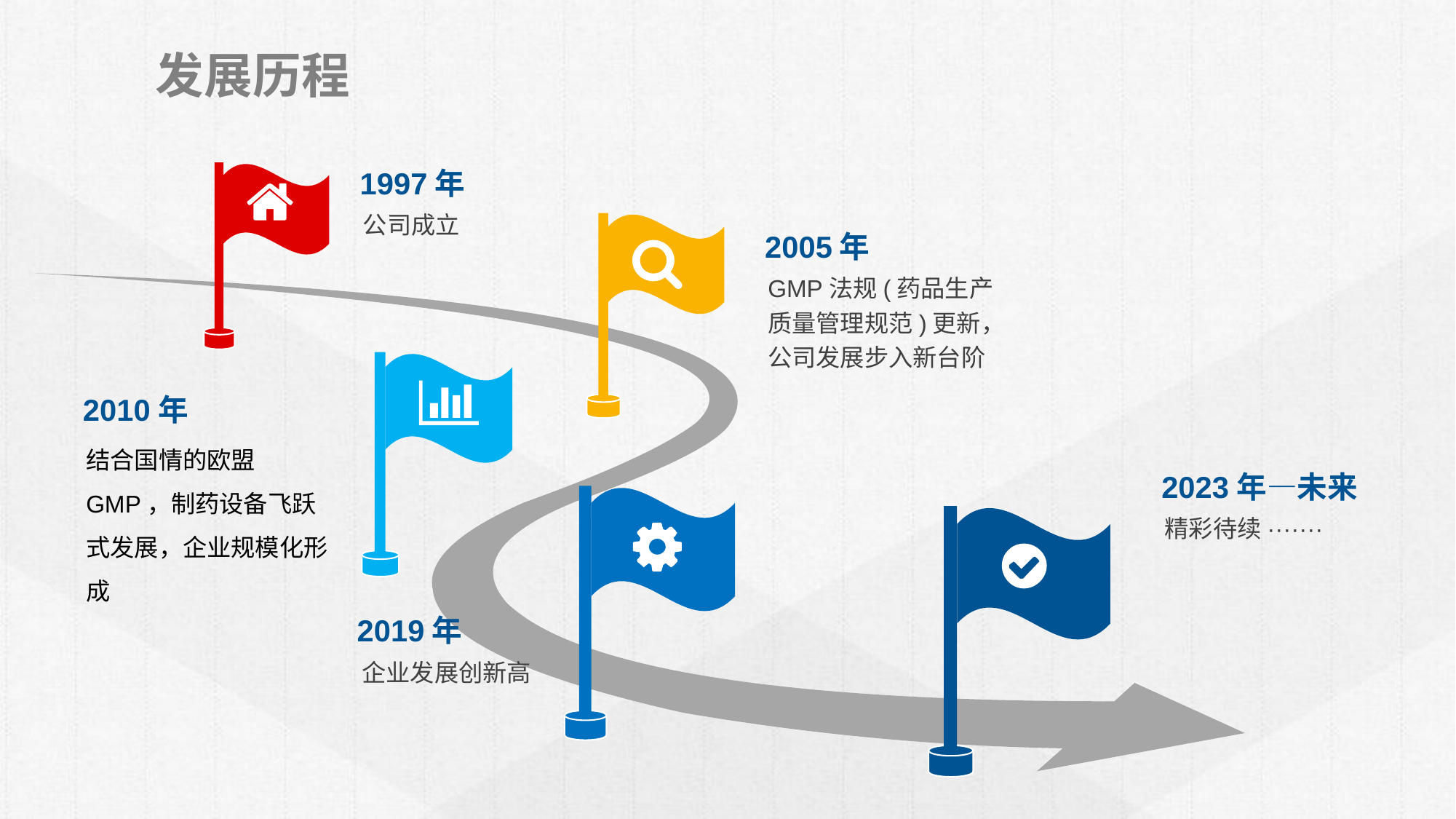

发展历程

1997年
公司成立

2005年
GMP法规(药品生产质量管理规范)更新，公司发展步入新台阶

2010年
结合国情的欧盟GMP，制药设备飞跃式发展，企业规模化形成
2023年—未来
精彩待续·······

2019年
企业发展创新高